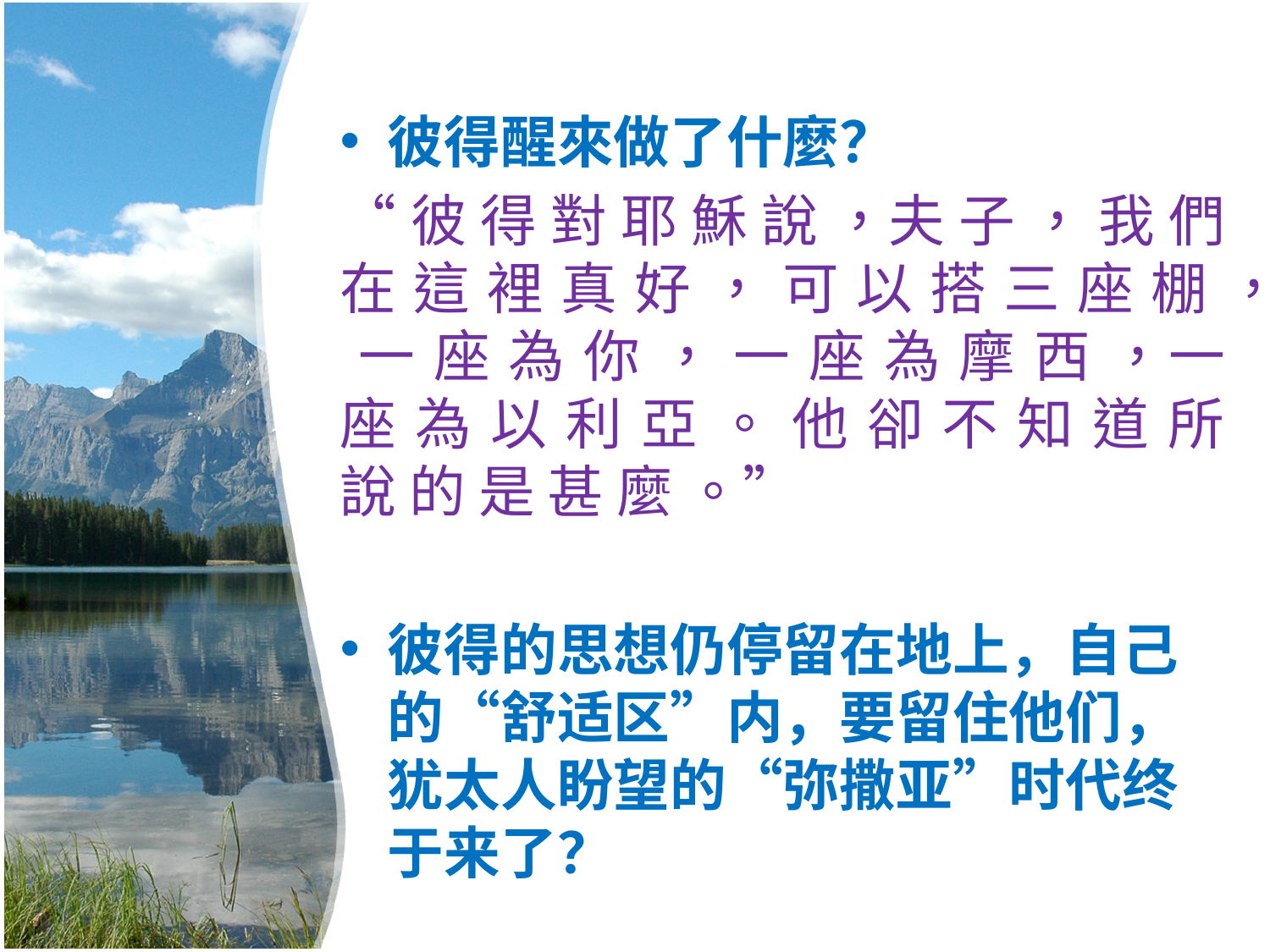

彼得醒來做了什麼？
“彼 得 對 耶 穌 說 ，夫 子 ， 我 們 在 這 裡 真 好 ， 可 以 搭 三 座 棚 ， 一 座 為 你 ， 一 座 為 摩 西 ，一 座 為 以 利 亞 。 他 卻 不 知 道 所 說 的 是 甚 麼 。”

彼得的思想仍停留在地上，自己的“舒适区”内，要留住他们，犹太人盼望的“弥撒亚”时代终于来了？
#